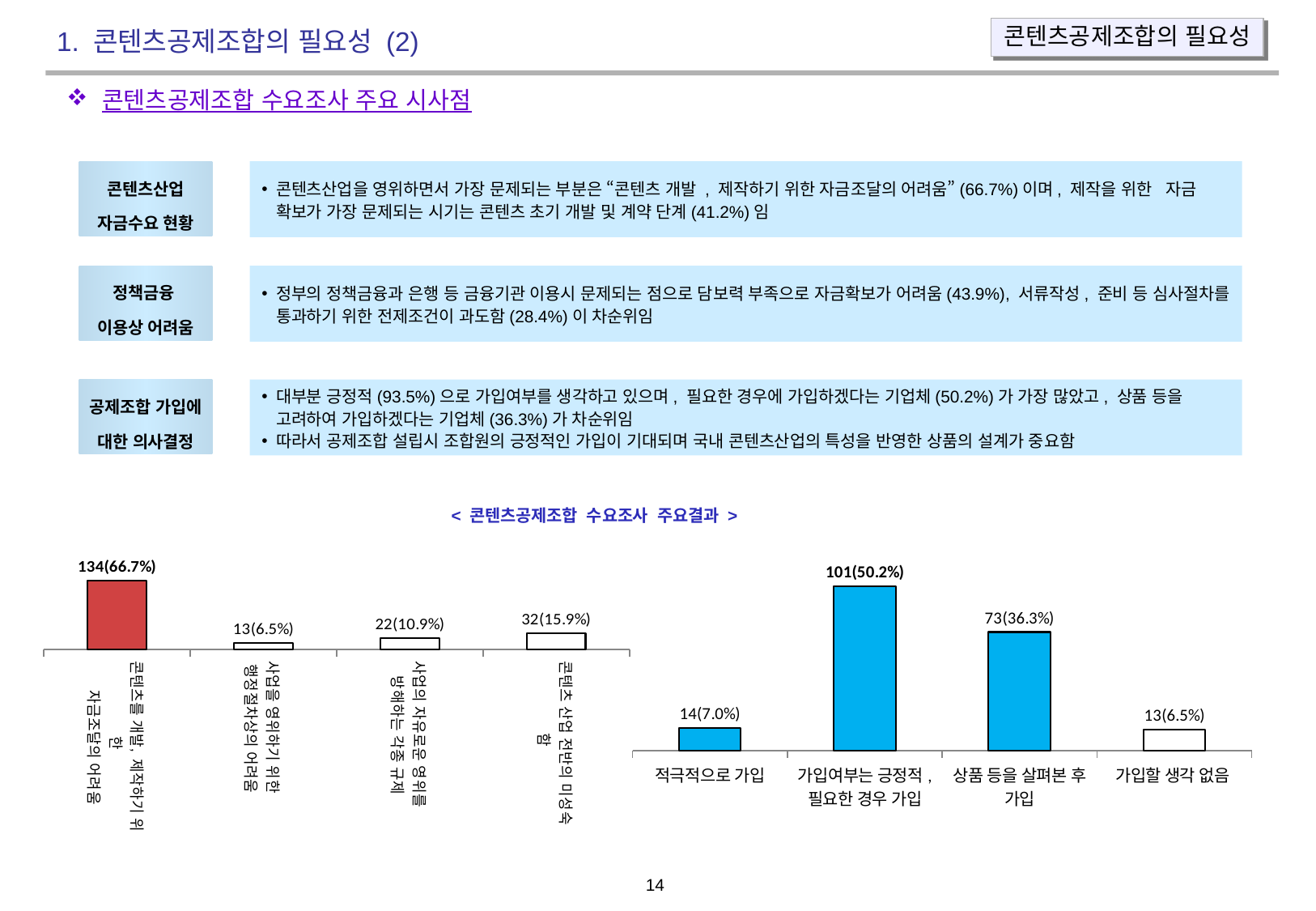

콘텐츠공제조합의 필요성
1. 콘텐츠공제조합의 필요성 (2)
콘텐츠공제조합 수요조사 주요 시사점
콘텐츠산업
자금수요 현황
콘텐츠산업을 영위하면서 가장 문제되는 부분은 “콘텐츠 개발 , 제작하기 위한 자금조달의 어려움”(66.7%)이며, 제작을 위한   자금 확보가 가장 문제되는 시기는 콘텐츠 초기 개발 및 계약 단계(41.2%)임
정책금융
이용상 어려움
정부의 정책금융과 은행 등 금융기관 이용시 문제되는 점으로 담보력 부족으로 자금확보가 어려움(43.9%), 서류작성, 준비 등 심사절차를 통과하기 위한 전제조건이 과도함(28.4%)이 차순위임
공제조합 가입에
대한 의사결정
대부분 긍정적(93.5%)으로 가입여부를 생각하고 있으며, 필요한 경우에 가입하겠다는 기업체(50.2%)가 가장 많았고, 상품 등을 고려하여 가입하겠다는 기업체(36.3%)가 차순위임
따라서 공제조합 설립시 조합원의 긍정적인 가입이 기대되며 국내 콘텐츠산업의 특성을 반영한 상품의 설계가 중요함
< 콘텐츠공제조합  수요조사  주요결과 >

### Chart

| Category |  |
|---|---|
| 적극적으로 가입 | 14.0 |
| 가입여부는 긍정적, 필요한 경우 가입 | 101.0 |
| 상품 등을 살펴본 후 가입 | 73.0 |
| 가입할 생각 없음  | 13.0 |

### Chart

| Category |  |
|---|---|
| 콘텐츠를 개발, 제작하기 위한
자금조달의 어려움 | 134.0 |
| 사업을 영위하기 위한
행정절차상의 어려움 | 13.0 |
| 사업의 자유로운 영위를
방해하는 각종 규제 | 22.0 |
| 콘텐츠 산업 전반의 미성숙함 | 32.0 |
 14